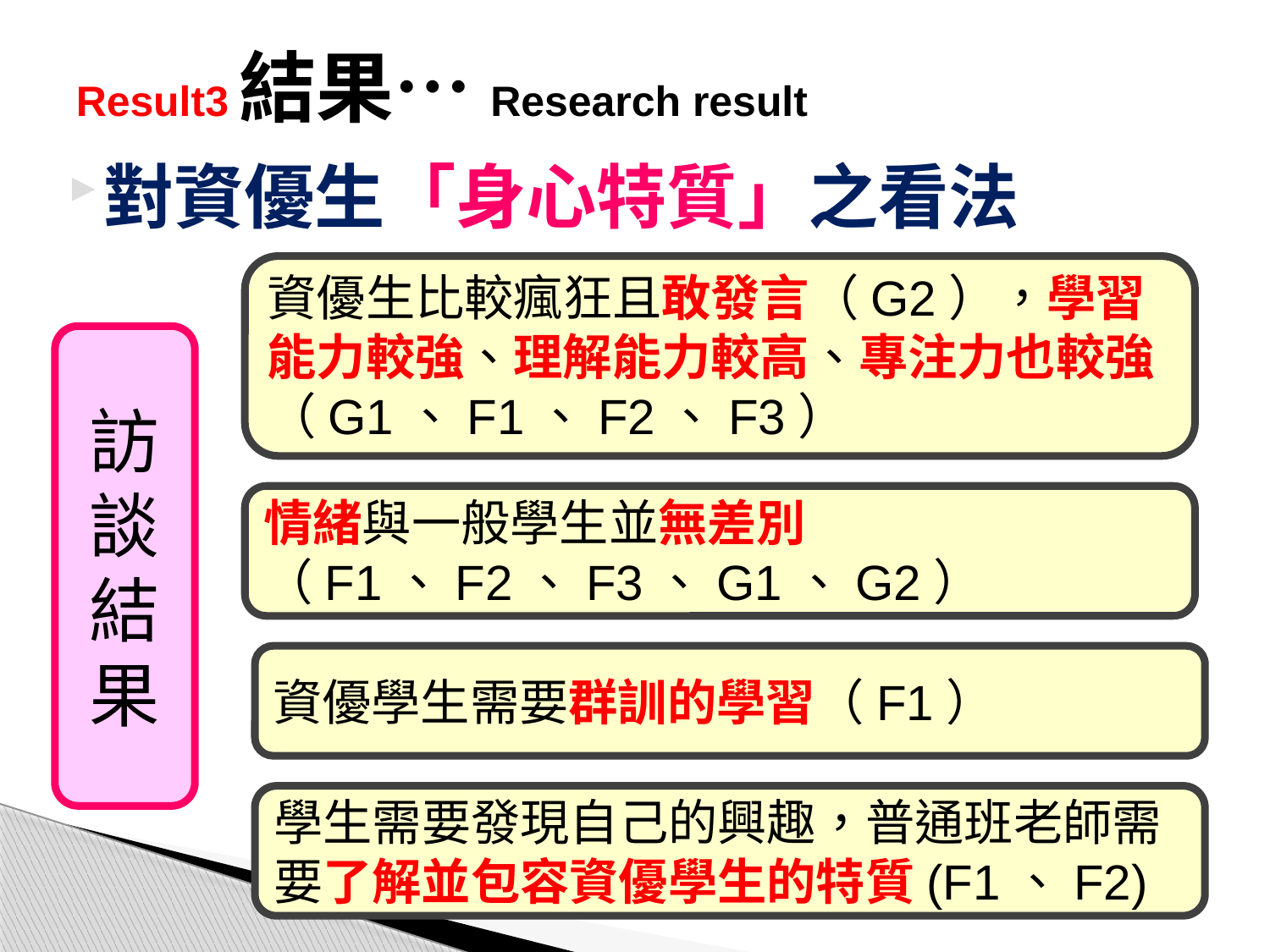

# Result3結果…Research result
對資優生「身心特質」之看法
資優生比較瘋狂且敢發言（G2），學習能力較強、理解能力較高、專注力也較強（G1、F1、F2、F3）
訪談結果
情緒與一般學生並無差別（F1、F2、F3、G1、G2）
資優學生需要群訓的學習（F1）
學生需要發現自己的興趣，普通班老師需要了解並包容資優學生的特質(F1、F2)